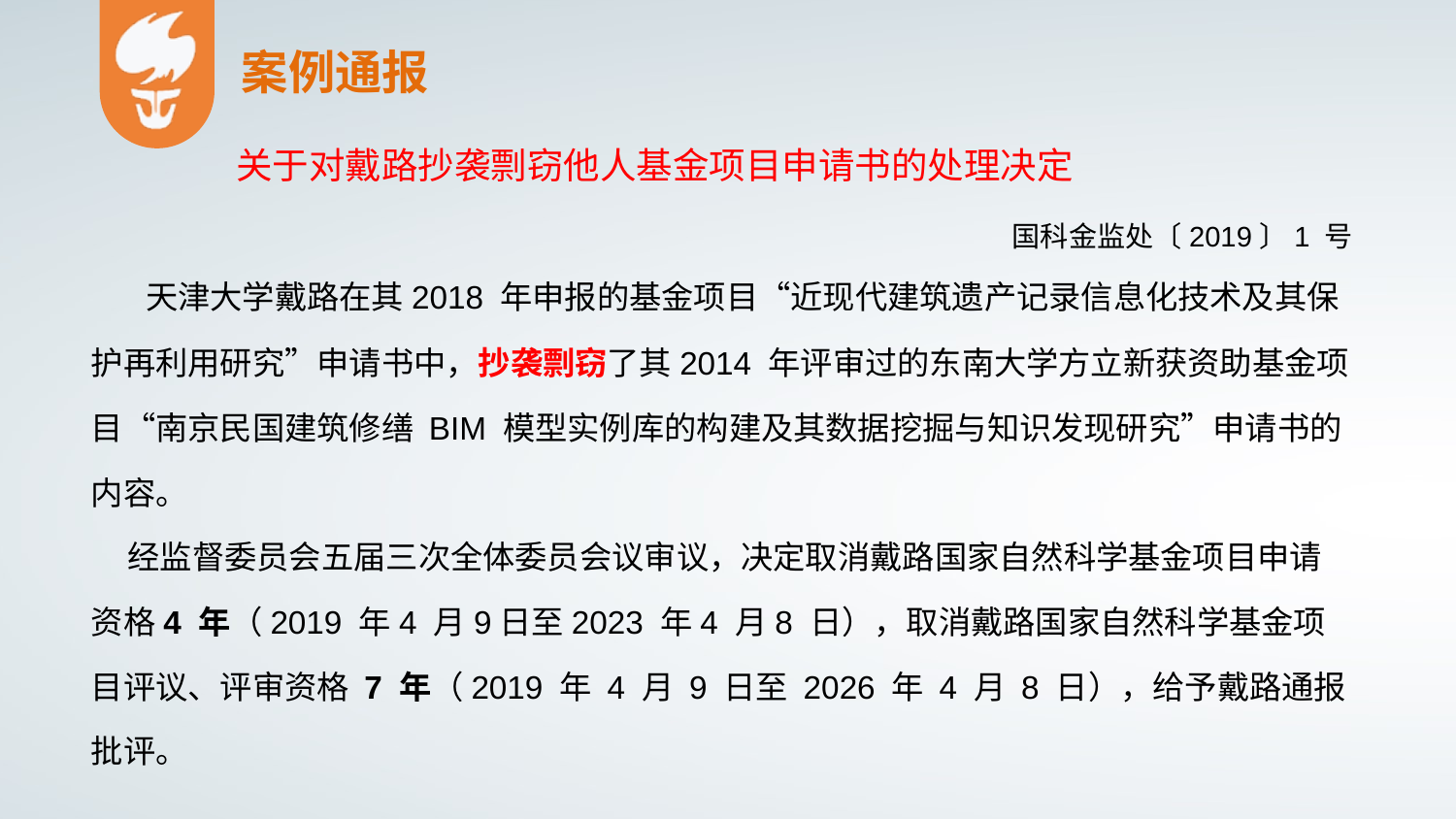

案例通报
关于对戴路抄袭剽窃他人基金项目申请书的处理决定
国科金监处〔2019〕1 号
     天津大学戴路在其2018 年申报的基金项目“近现代建筑遗产记录信息化技术及其保护再利用研究”申请书中，抄袭剽窃了其2014 年评审过的东南大学方立新获资助基金项目“南京民国建筑修缮 BIM 模型实例库的构建及其数据挖掘与知识发现研究”申请书的内容。
    经监督委员会五届三次全体委员会议审议，决定取消戴路国家自然科学基金项目申请资格4 年（2019 年4 月9日至2023 年4 月8 日），取消戴路国家自然科学基金项目评议、评审资格 7 年（2019 年 4 月 9 日至 2026 年 4 月 8 日），给予戴路通报批评。